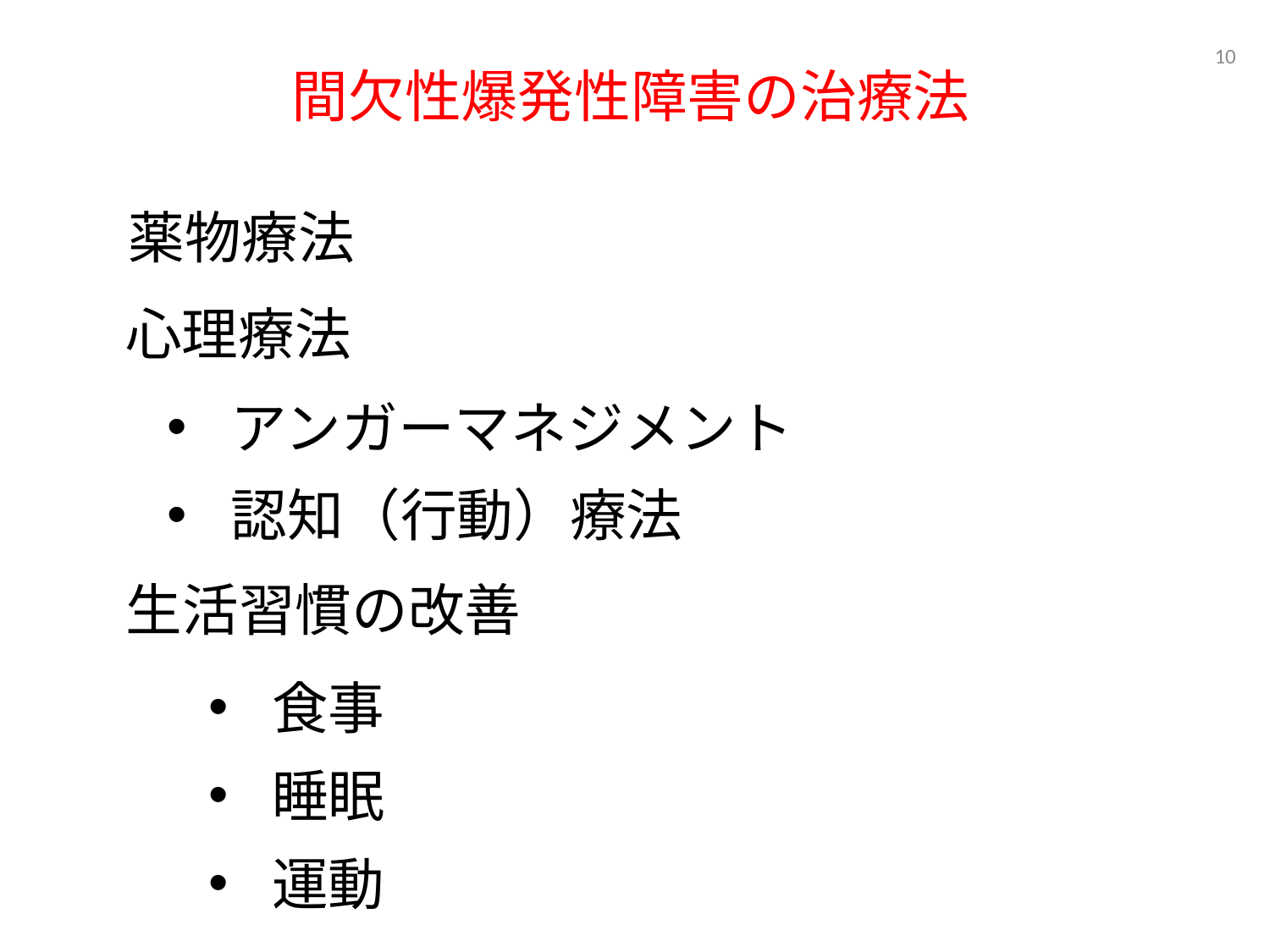

10
# 間欠性爆発性障害の治療法
薬物療法
心理療法
アンガーマネジメント
認知（行動）療法
生活習慣の改善
食事
睡眠
運動